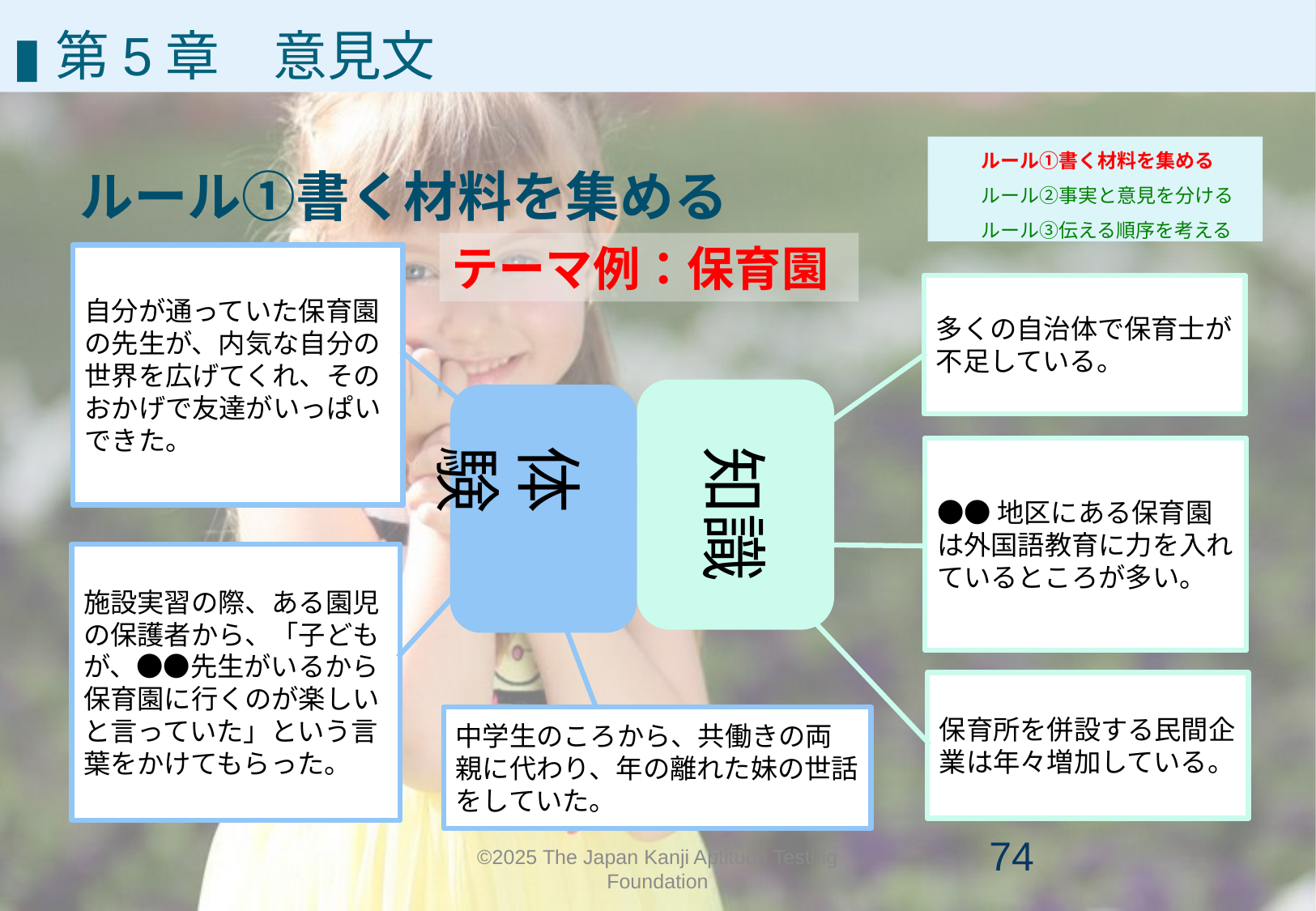

# 第5章
▮第5章　意見文
ルール①書く材料を集める
ルール②事実と意見を分ける
ルール③伝える順序を考える
ルール①書く材料を集める
テーマ例：保育園
自分が通っていた保育園の先生が、内気な自分の世界を広げてくれ、そのおかげで友達がいっぱいできた。
多くの自治体で保育士が不足している。

知識

体験
●●地区にある保育園は外国語教育に力を入れているところが多い。
施設実習の際、ある園児の保護者から、「子どもが、●●先生がいるから保育園に行くのが楽しいと言っていた」という言葉をかけてもらった。
保育所を併設する民間企業は年々増加している。
中学生のころから、共働きの両親に代わり、年の離れた妹の世話をしていた。
©2025 The Japan Kanji Aptitude Testing Foundation
74